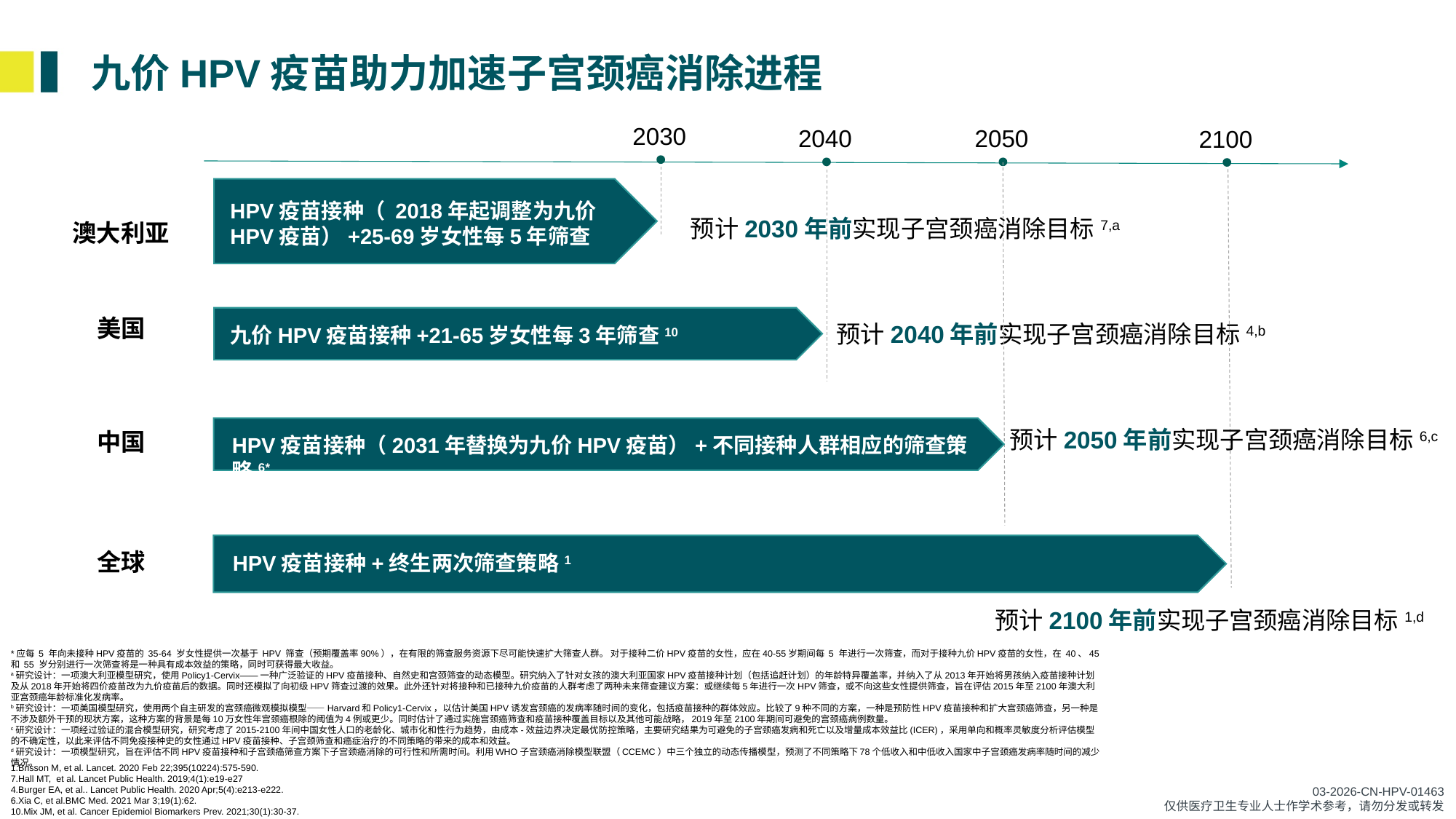

# 九价HPV疫苗助力加速子宫颈癌消除进程
2030
2040
2050
2100

HPV疫苗接种（ 2018年起调整为九价HPV疫苗）+25-69岁女性每5年筛查
预计2030年前实现子宫颈癌消除目标7,a
澳大利亚

美国
预计2040年前实现子宫颈癌消除目标4,b
九价HPV疫苗接种+21-65岁女性每3年筛查10

预计2050年前实现子宫颈癌消除目标6,c
中国
HPV疫苗接种（2031年替换为九价HPV疫苗）+不同接种人群相应的筛查策略6*

全球
HPV疫苗接种+终生两次筛查策略1
预计2100年前实现子宫颈癌消除目标1,d
*应每 5 年向未接种HPV疫苗的 35-64 岁女性提供一次基于 HPV 筛查（预期覆盖率90%），在有限的筛查服务资源下尽可能快速扩大筛查人群。 对于接种二价HPV疫苗的女性，应在40-55岁期间每 5 年进行一次筛查，而对于接种九价HPV疫苗的女性，在 40、45 和 55 岁分别进行一次筛查将是一种具有成本效益的策略，同时可获得最大收益。
a研究设计：一项澳大利亚模型研究，使用Policy1-Cervix——一种广泛验证的HPV疫苗接种、自然史和宫颈筛查的动态模型。研究纳入了针对女孩的澳大利亚国家HPV疫苗接种计划（包括追赶计划）的年龄特异覆盖率，并纳入了从2013年开始将男孩纳入疫苗接种计划及从2018年开始将四价疫苗改为九价疫苗后的数据。同时还模拟了向初级HPV筛查过渡的效果。此外还针对将接种和已接种九价疫苗的人群考虑了两种未来筛查建议方案：或继续每5年进行一次HPV筛查，或不向这些女性提供筛查，旨在评估2015年至2100年澳大利亚宫颈癌年龄标准化发病率。
b研究设计：一项美国模型研究，使用两个自主研发的宫颈癌微观模拟模型——Harvard和Policy1-Cervix，以估计美国HPV诱发宫颈癌的发病率随时间的变化，包括疫苗接种的群体效应。比较了9种不同的方案，一种是预防性HPV疫苗接种和扩大宫颈癌筛查，另一种是不涉及额外干预的现状方案，这种方案的背景是每10万女性年宫颈癌根除的阈值为4例或更少。同时估计了通过实施宫颈癌筛查和疫苗接种覆盖目标以及其他可能战略，2019年至2100年期间可避免的宫颈癌病例数量。
c研究设计：一项经过验证的混合模型研究，研究考虑了2015-2100年间中国女性人口的老龄化、城市化和性行为趋势，由成本-效益边界决定最优防控策略，主要研究结果为可避免的子宫颈癌发病和死亡以及增量成本效益比(ICER)，采用单向和概率灵敏度分析评估模型的不确定性，以此来评估不同免疫接种史的女性通过HPV疫苗接种、子宫颈筛查和癌症治疗的不同策略的带来的成本和效益。
d研究设计：一项模型研究，旨在评估不同HPV疫苗接种和子宫颈癌筛查方案下子宫颈癌消除的可行性和所需时间。利用WHO子宫颈癌消除模型联盟（CCEMC）中三个独立的动态传播模型，预测了不同策略下78个低收入和中低收入国家中子宫颈癌发病率随时间的减少情况。
1.Brisson M, et al. Lancet. 2020 Feb 22;395(10224):575-590.
7.Hall MT,  et al. Lancet Public Health. 2019;4(1):e19-e27
4.Burger EA, et al.. Lancet Public Health. 2020 Apr;5(4):e213-e222.
6.Xia C, et al.BMC Med. 2021 Mar 3;19(1):62.
10.Mix JM, et al. Cancer Epidemiol Biomarkers Prev. 2021;30(1):30-37.